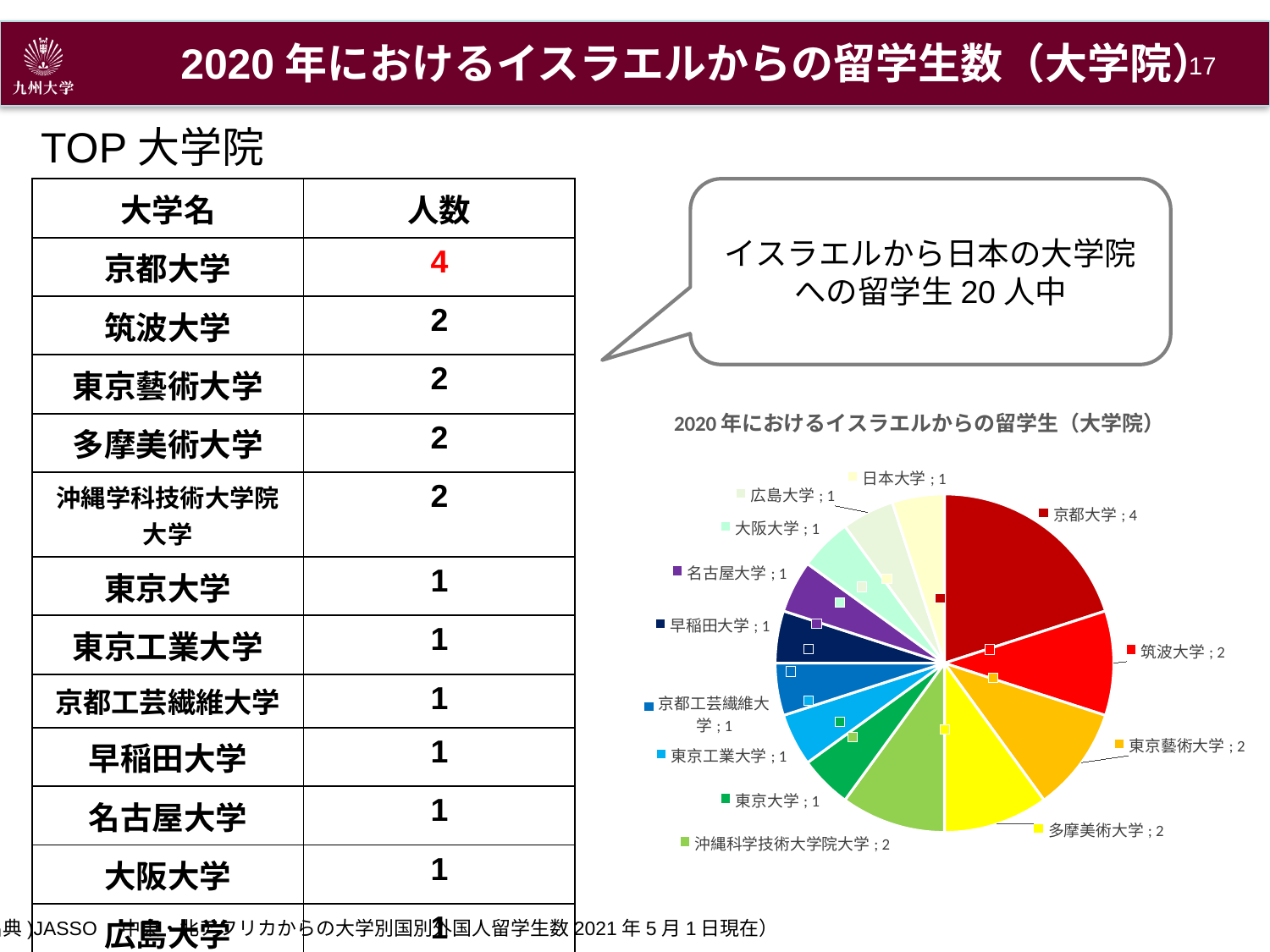

2020年におけるイスラエルからの留学生数（大学院）
17
TOP大学院
| 大学名 | 人数 |
| --- | --- |
| 京都大学 | 4 |
| 筑波大学 | 2 |
| 東京藝術大学 | 2 |
| 多摩美術大学 | 2 |
| 沖縄学科技術大学院大学 | 2 |
| 東京大学 | 1 |
| 東京工業大学 | 1 |
| 京都工芸繊維大学 | 1 |
| 早稲田大学 | 1 |
| 名古屋大学 | 1 |
| 大阪大学 | 1 |
| 広島大学 | 1 |
| 日本大学 | 1 |
イスラエルから日本の大学院への留学生20人中

### Chart: 2020年におけるイスラエルからの留学生（大学院）

| Category |  |
|---|---|
| 京都大学 | 4.0 |
| 筑波大学 | 2.0 |
| 東京藝術大学 | 2.0 |
| 多摩美術大学 | 2.0 |
| 沖縄科学技術大学院大学 | 2.0 |
| 東京大学 | 1.0 |
| 東京工業大学 | 1.0 |
| 京都工芸繊維大学 | 1.0 |
| 早稲田大学 | 1.0 |
| 名古屋大学 | 1.0 |
| 大阪大学 | 1.0 |
| 広島大学 | 1.0 |
| 日本大学 | 1.0 |
(出典)JASSO　中東・北アフリカからの大学別国別外国人留学生数2021年5月1日現在）